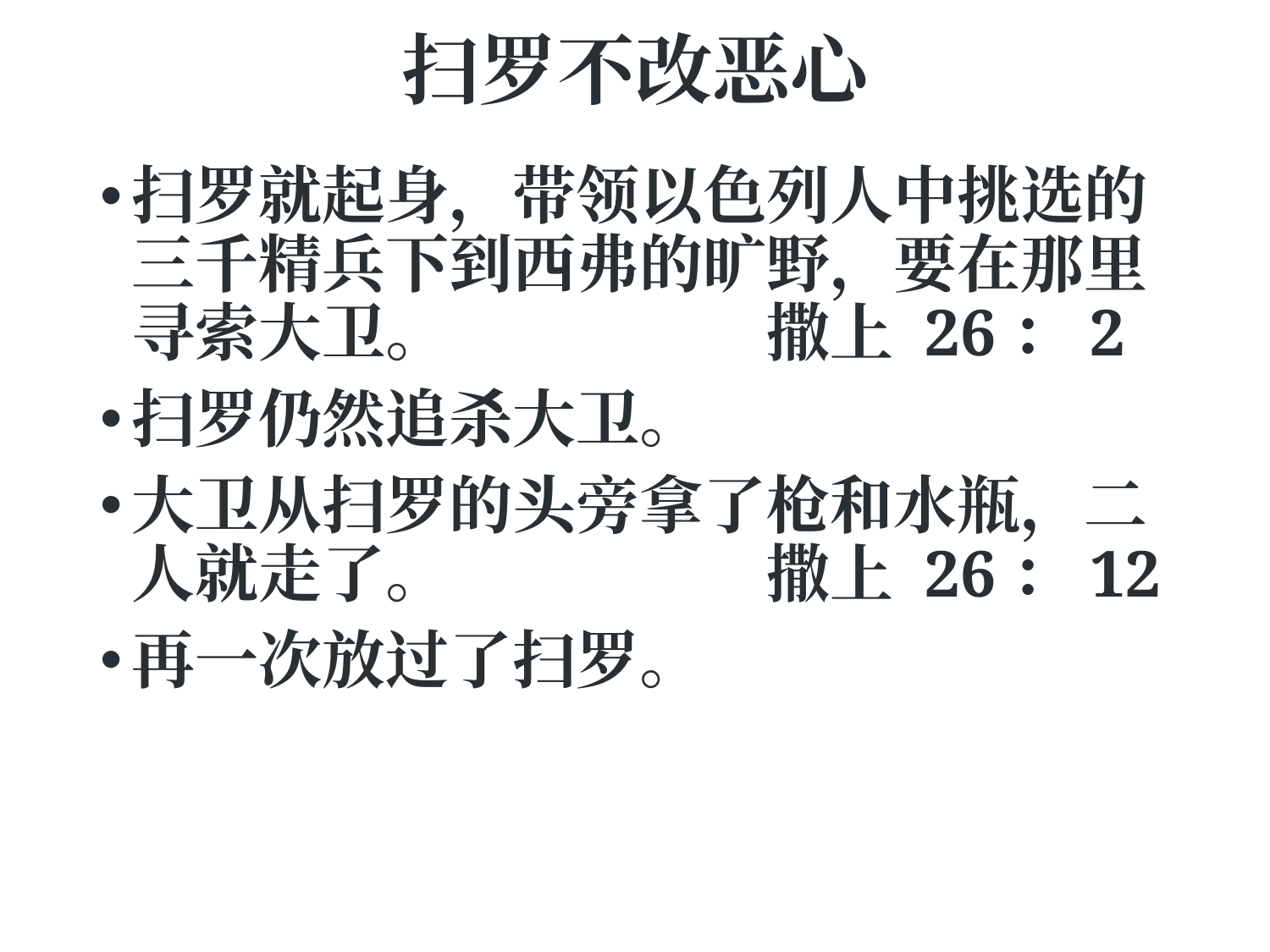

# 扫罗不改恶心
扫罗就起身，带领以色列人中挑选的三千精兵下到西弗的旷野，要在那里寻索大卫。			撒上 26：2
扫罗仍然追杀大卫。
大卫从扫罗的头旁拿了枪和水瓶，二人就走了。			撒上 26：12
再一次放过了扫罗。